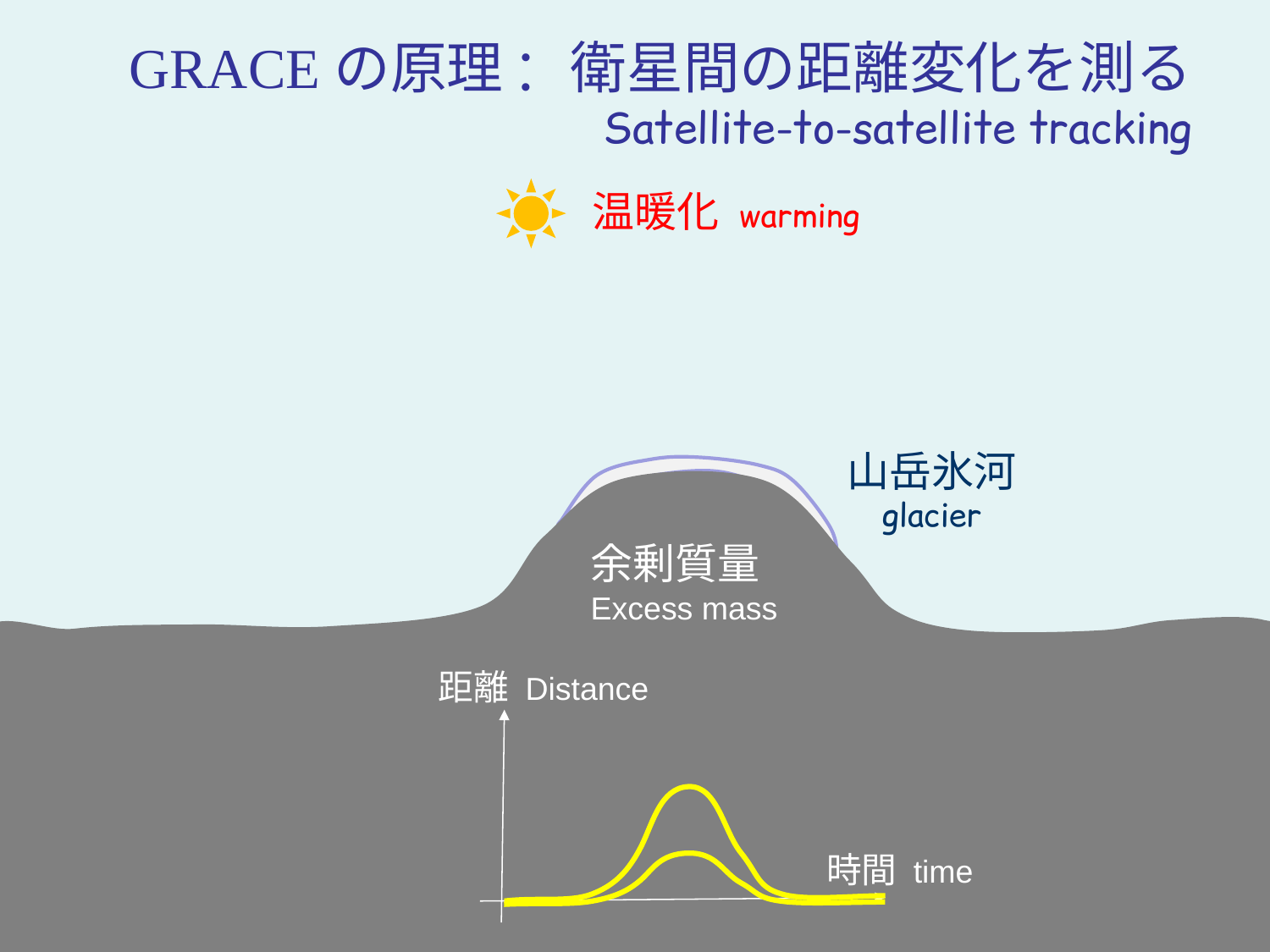

GRACEの原理: 衛星間の距離変化を測る
Satellite-to-satellite tracking

温暖化 warming
B
A
山岳氷河
glacier

余剰質量
Excess mass
距離 Distance
時間 time